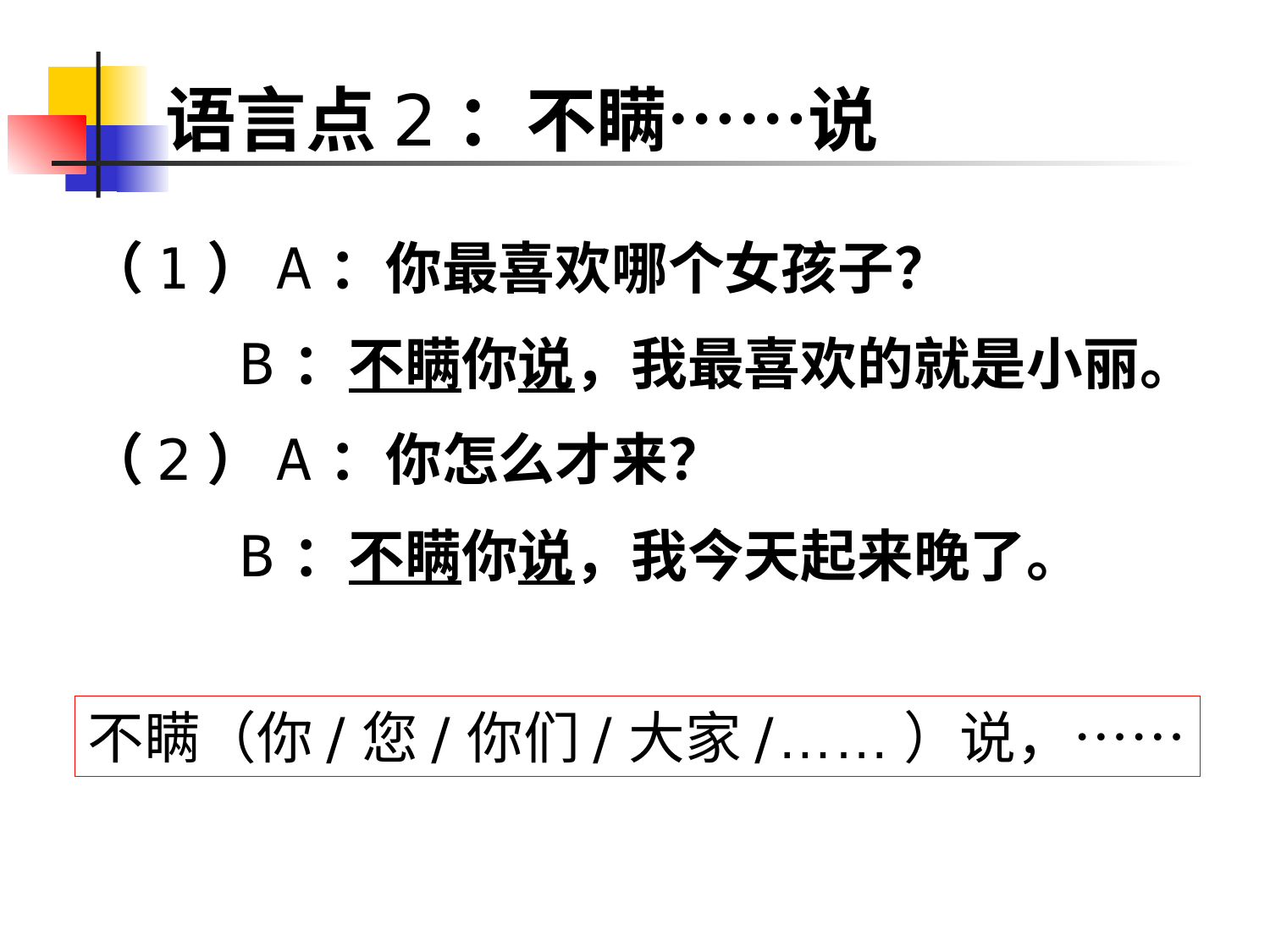

# 语言点2：不瞒……说
（1）A：你最喜欢哪个女孩子？
　　  B：不瞒你说，我最喜欢的就是小丽。
（2）A：你怎么才来？
　　  B：不瞒你说，我今天起来晚了。
不瞒（你/您/你们/大家/……）说，……